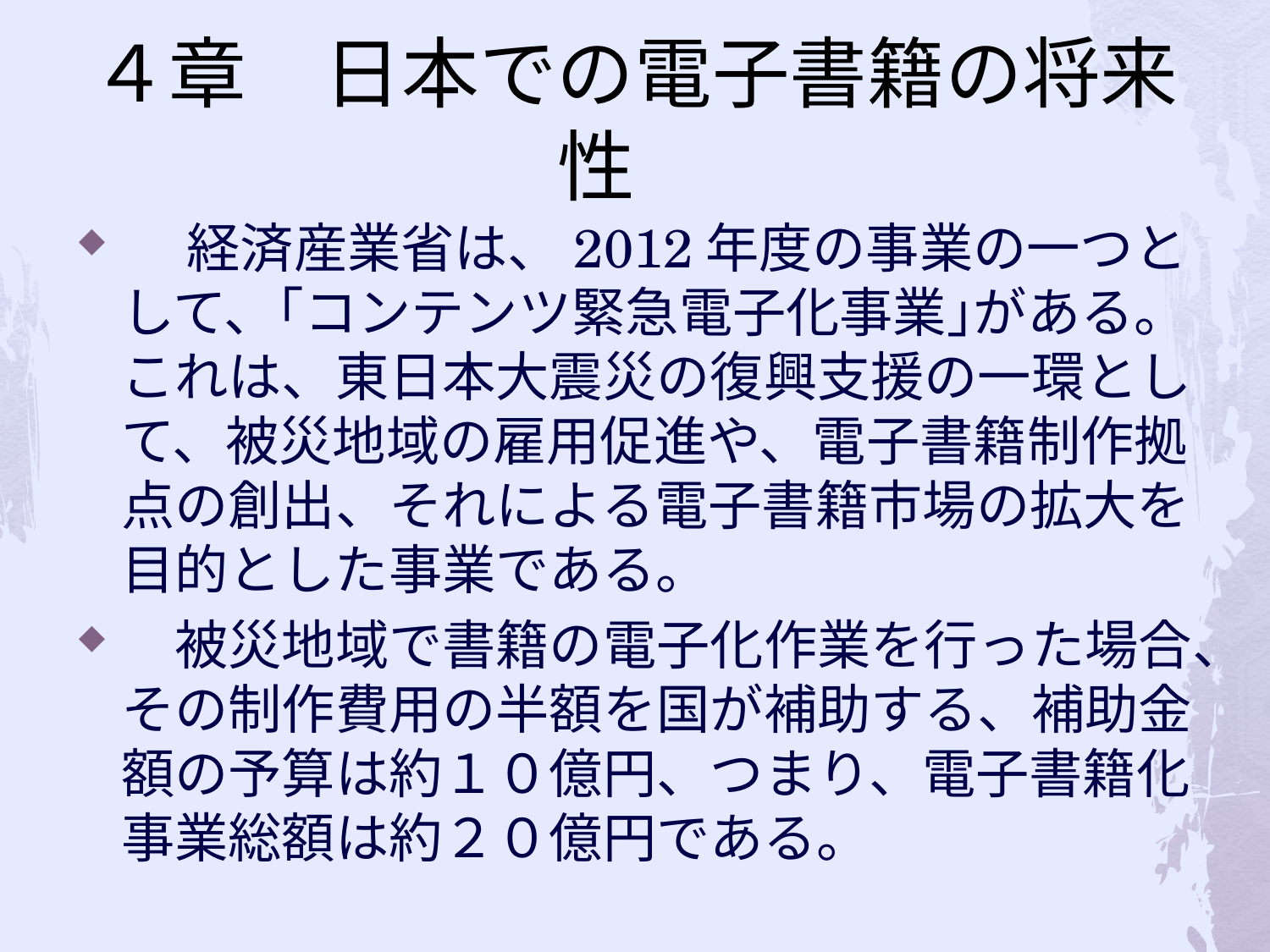

# ４章　日本での電子書籍の将来性
　 経済産業省は、2012年度の事業の一つとして、｢コンテンツ緊急電子化事業｣がある。これは、東日本大震災の復興支援の一環として、被災地域の雇用促進や、電子書籍制作拠点の創出、それによる電子書籍市場の拡大を目的とした事業である。
　被災地域で書籍の電子化作業を行った場合、その制作費用の半額を国が補助する、補助金額の予算は約１０億円、つまり、電子書籍化事業総額は約２０億円である。